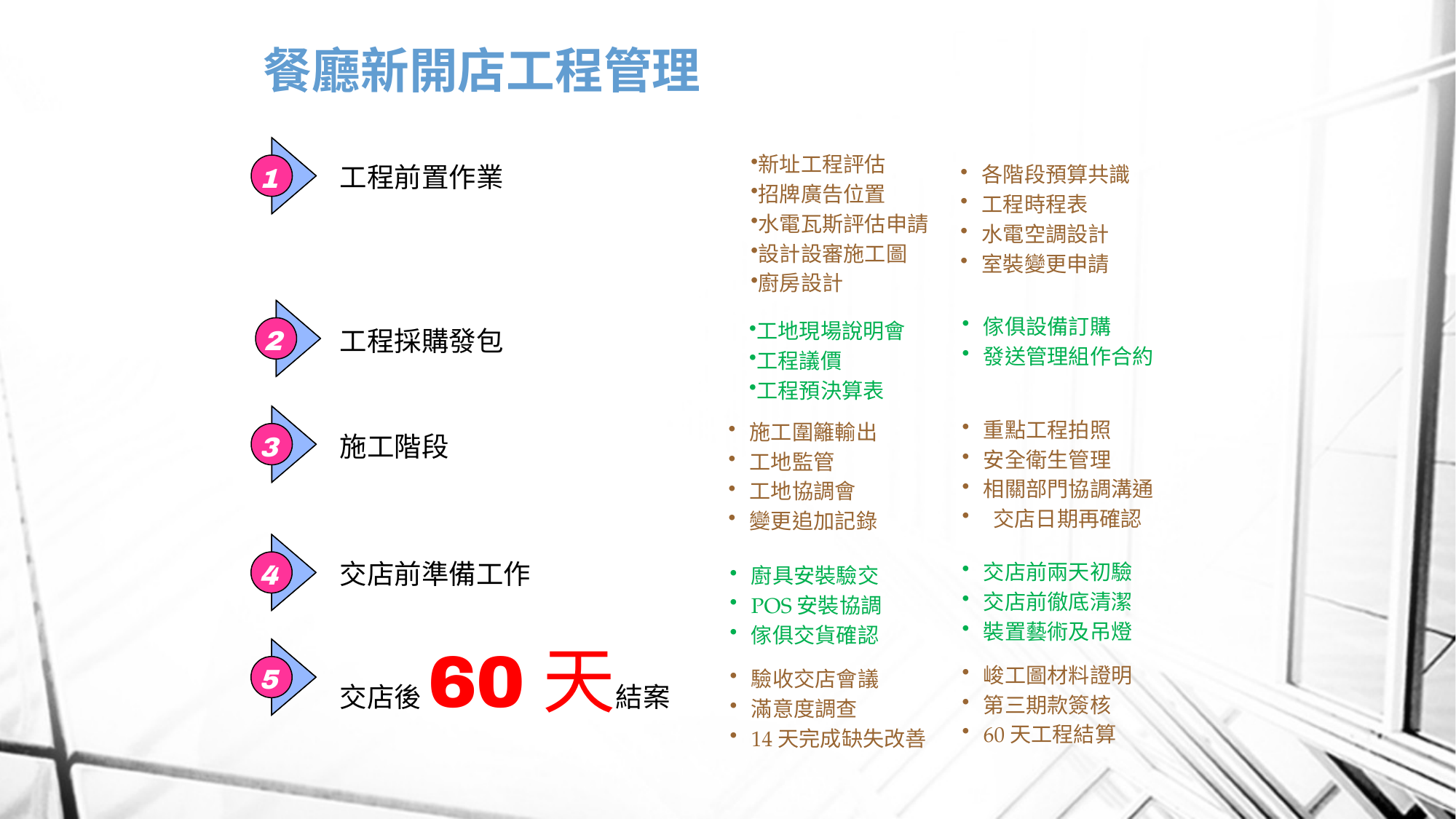

# 餐廳新開店工程管理

1

新址工程評估
招牌廣告位置
水電瓦斯評估申請
設計設審施工圖
廚房設計
各階段預算共識
工程時程表
水電空調設計
室裝變更申請
工程前置作業

2

傢俱設備訂購
發送管理組作合約

工地現場說明會
工程議價
工程預決算表
工程採購發包

3

重點工程拍照
安全衛生管理
相關部門協調溝通
 交店日期再確認
施工圍籬輸出
工地監管
工地協調會
變更追加記錄
施工階段

4

交店前準備工作
交店前兩天初驗
交店前徹底清潔
裝置藝術及吊燈
廚具安裝驗交
POS安裝協調
傢俱交貨確認
交店後60天結案

峻工圖材料證明
第三期款簽核
60天工程結算
5

驗收交店會議
滿意度調查
14天完成缺失改善